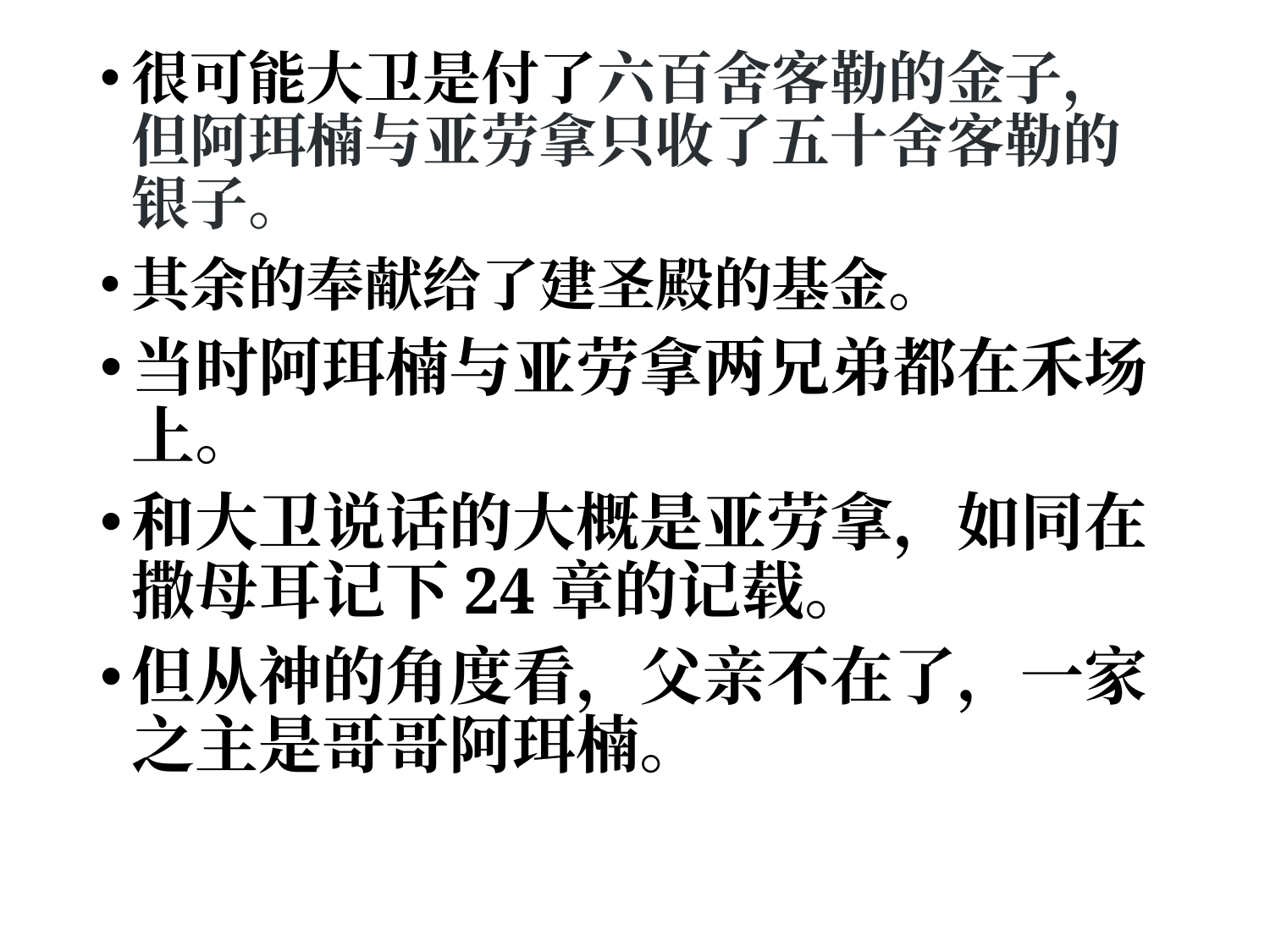

很可能大卫是付了六百舍客勒的金子，但阿珥楠与亚劳拿只收了五十舍客勒的银子。
其余的奉献给了建圣殿的基金。
当时阿珥楠与亚劳拿两兄弟都在禾场上。
和大卫说话的大概是亚劳拿，如同在撒母耳记下24章的记载。
但从神的角度看，父亲不在了，一家之主是哥哥阿珥楠。